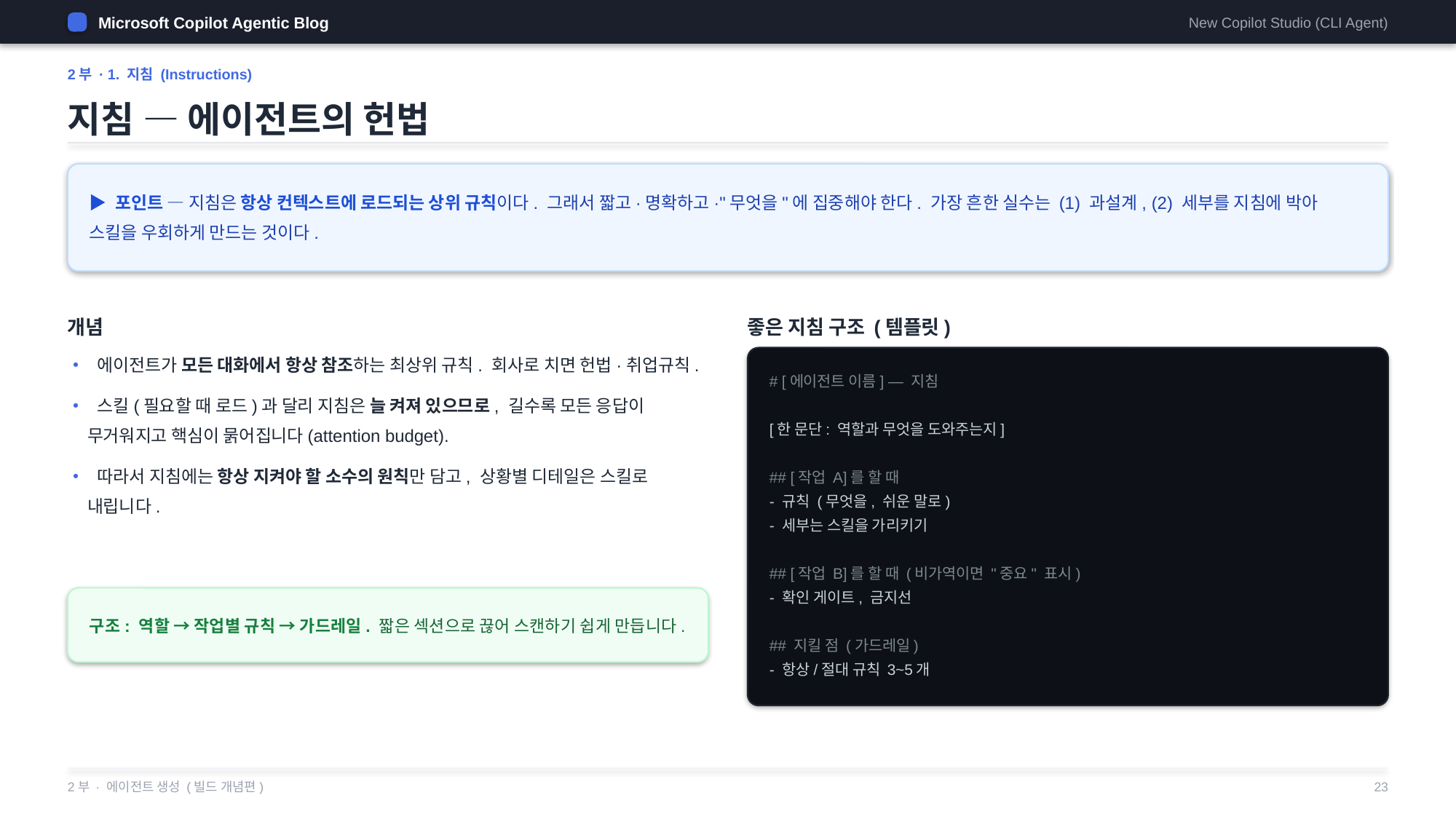

Microsoft Copilot Agentic Blog
New Copilot Studio (CLI Agent)

2부 · 1. 지침 (Instructions)
지침 — 에이전트의 헌법

▶ 포인트 — 지침은 항상 컨텍스트에 로드되는 상위 규칙이다. 그래서 짧고·명확하고·"무엇을"에 집중해야 한다. 가장 흔한 실수는 (1) 과설계, (2) 세부를 지침에 박아 스킬을 우회하게 만드는 것이다.
개념
좋은 지침 구조 (템플릿)
•  에이전트가 모든 대화에서 항상 참조하는 최상위 규칙. 회사로 치면 헌법·취업규칙.
•  스킬(필요할 때 로드)과 달리 지침은 늘 켜져 있으므로, 길수록 모든 응답이 무거워지고 핵심이 묽어집니다(attention budget).
•  따라서 지침에는 항상 지켜야 할 소수의 원칙만 담고, 상황별 디테일은 스킬로 내립니다.

# [에이전트 이름] — 지침

[한 문단: 역할과 무엇을 도와주는지]

## [작업 A]를 할 때
- 규칙 (무엇을, 쉬운 말로)
- 세부는 스킬을 가리키기

## [작업 B]를 할 때 (비가역이면 "중요" 표시)
- 확인 게이트, 금지선

## 지킬 점 (가드레일)
- 항상/절대 규칙 3~5개

구조: 역할 → 작업별 규칙 → 가드레일. 짧은 섹션으로 끊어 스캔하기 쉽게 만듭니다.

2부 · 에이전트 생성 (빌드 개념편)
23